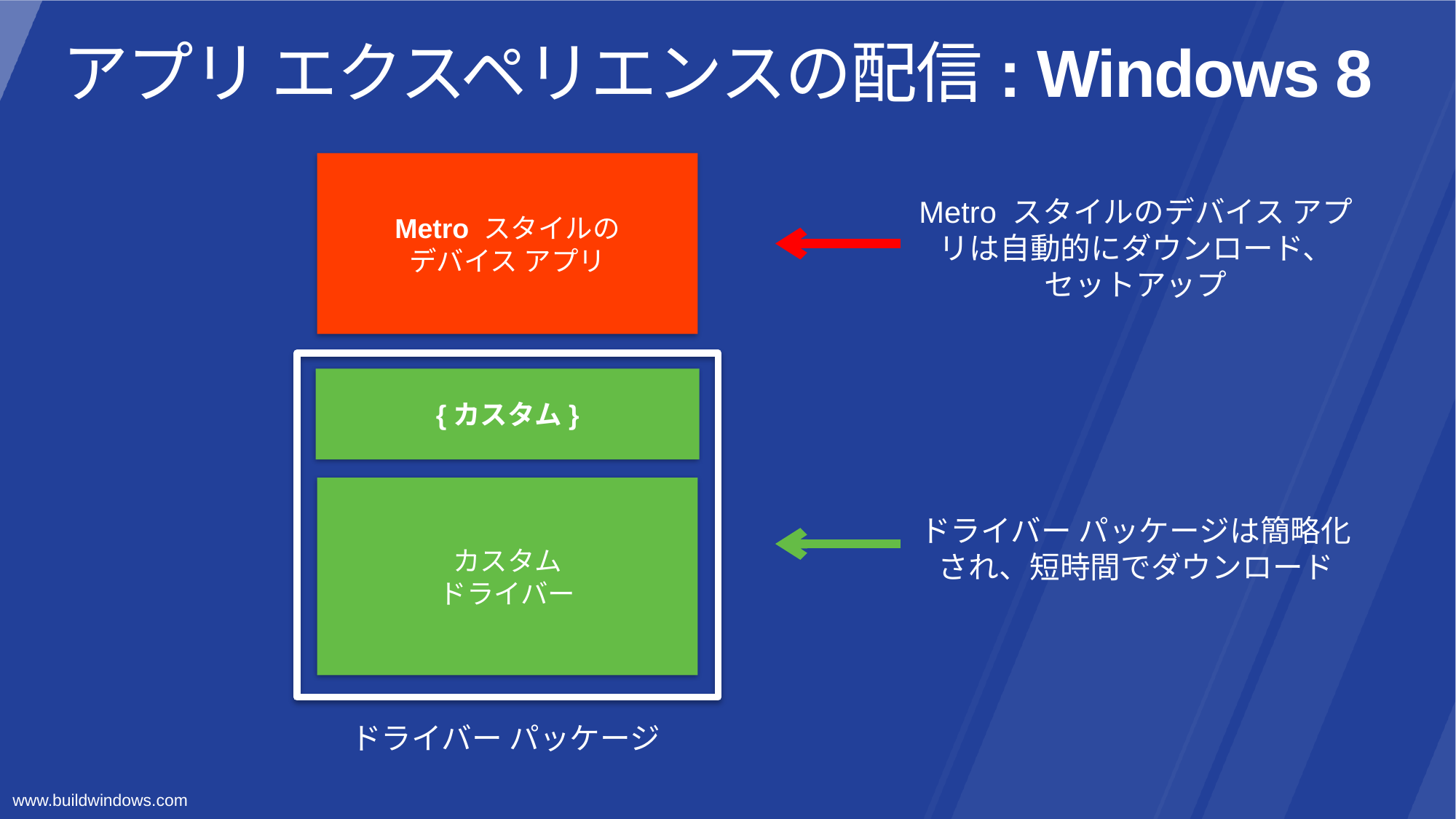

# アプリ エクスペリエンスの配信: Windows 8
Metro スタイルの
デバイス アプリ
Metro スタイルのデバイス アプリは自動的にダウンロード、セットアップ

{カスタム}
カスタム
ドライバー
ドライバー パッケージは簡略化され、短時間でダウンロード
ドライバー パッケージ